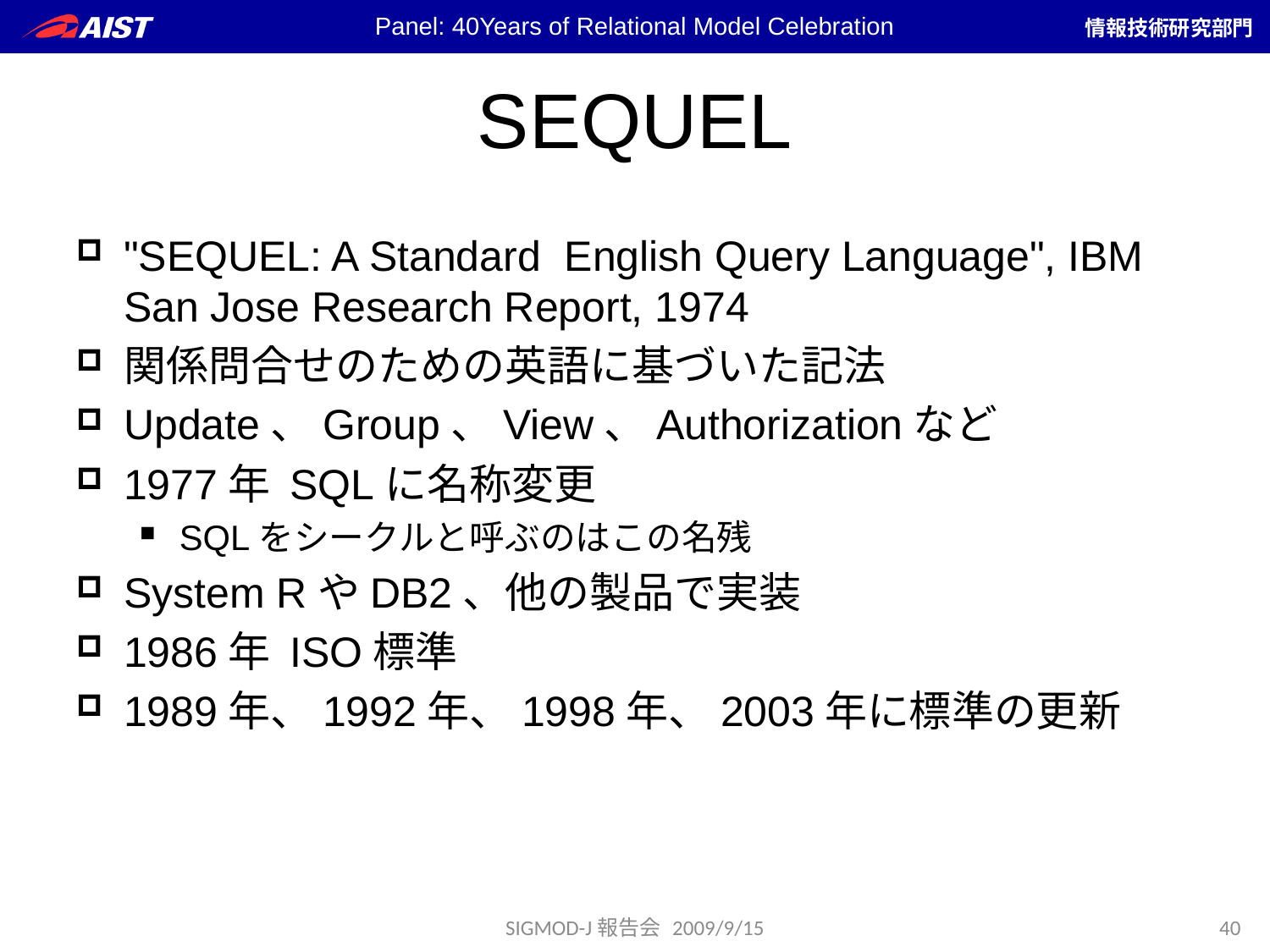

Panel: 40Years of Relational Model Celebration
# SEQUEL
"SEQUEL: A Standard  English Query Language", IBM San Jose Research Report, 1974
関係問合せのための英語に基づいた記法
Update、Group、View、Authorizationなど
1977年 SQLに名称変更
SQLをシークルと呼ぶのはこの名残
System RやDB2、他の製品で実装
1986年 ISO標準
1989年、1992年、1998年、2003年に標準の更新

SIGMOD-J報告会 2009/9/15
40